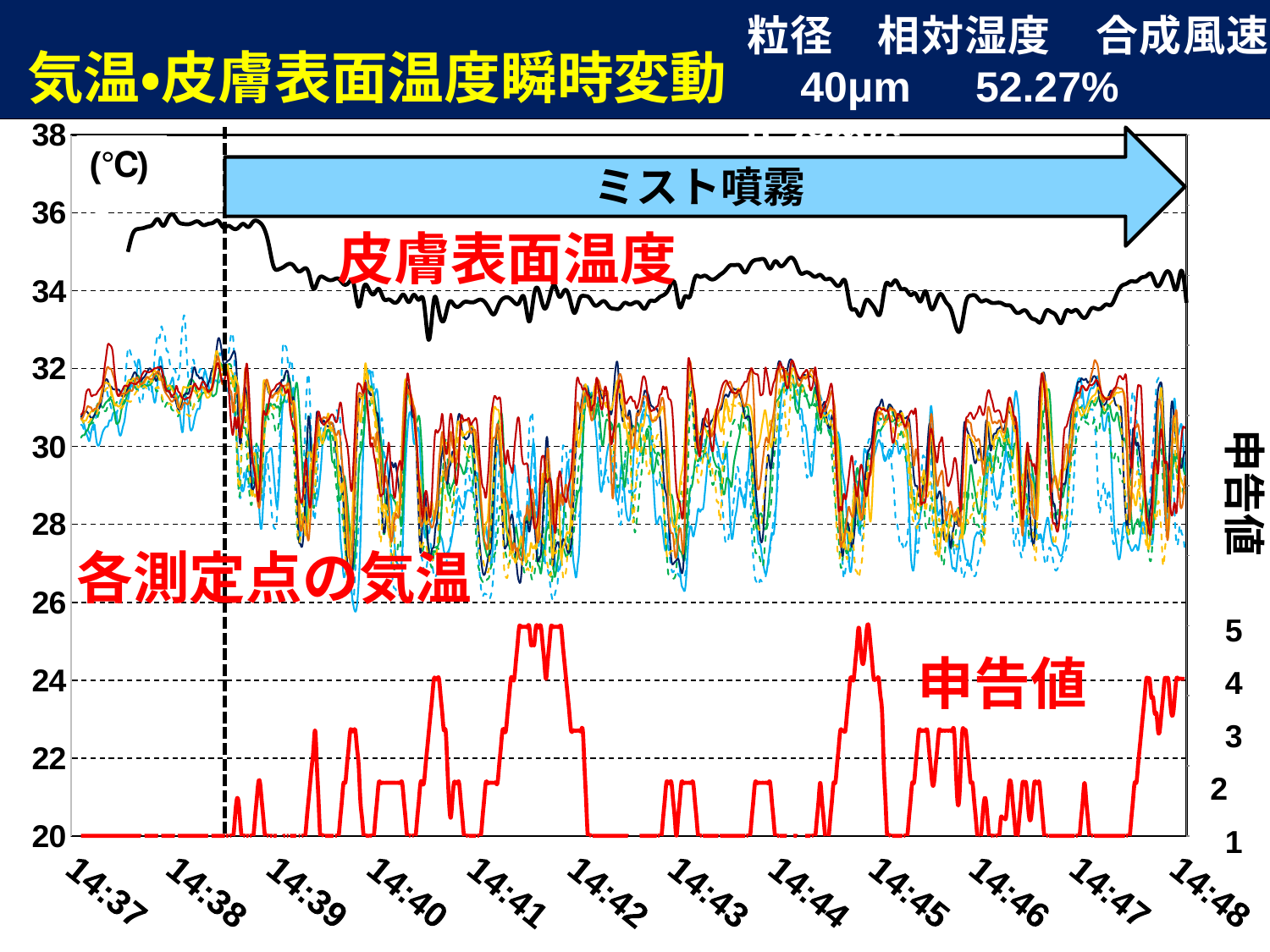

粒径　相対湿度　合成風速　40μm　52.27%　　　0.28m/s
気温・皮膚表面温度瞬時変動

### Chart

| Category | 頭上2.0m | 頭上1.5m | 右肩 | 左肩 | 胸元 | 右腕 | 左腕 | 右足 | 左足 | 皮膚表面 | 申告値 |
|---|---|---|---|---|---|---|---|---|---|---|---|

(℃)
s
ミスト噴霧
皮膚表面温度
申告値
5
4
3
2
1
各測定点の気温
申告値